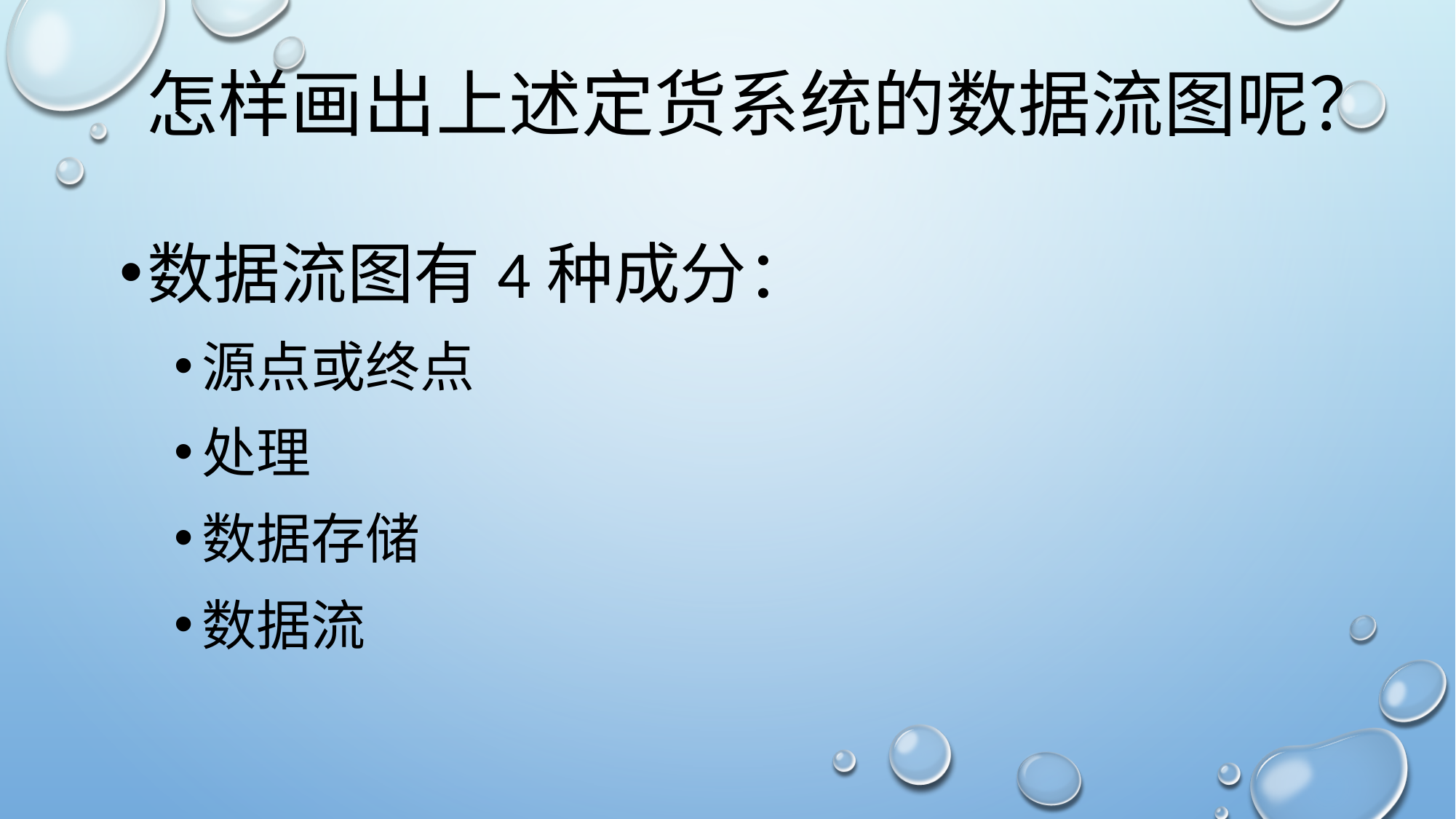

# 怎样画出上述定货系统的数据流图呢？
数据流图有4种成分：
源点或终点
处理
数据存储
数据流